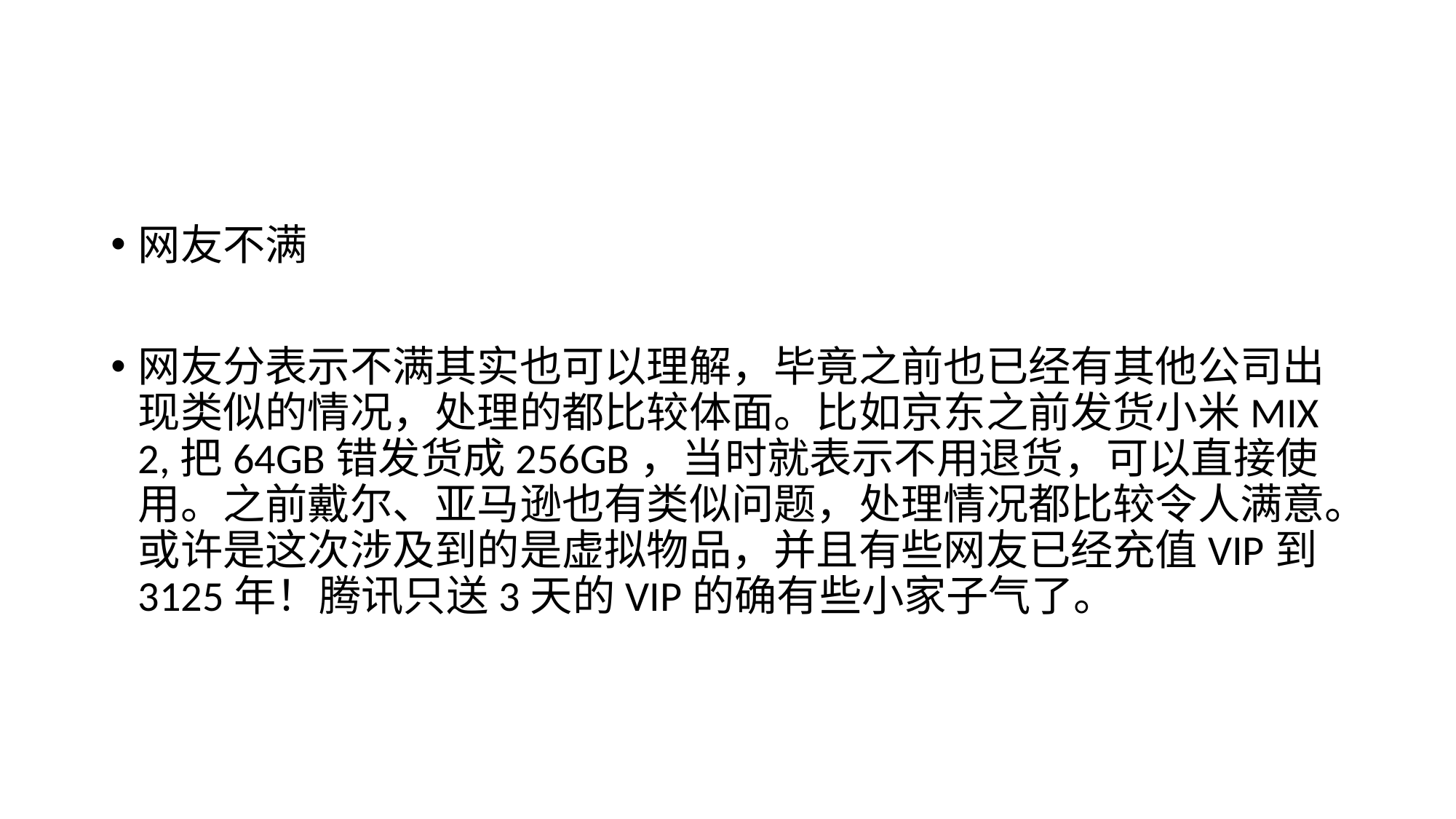

#
网友不满

网友分表示不满其实也可以理解，毕竟之前也已经有其他公司出现类似的情况，处理的都比较体面。比如京东之前发货小米MIX 2,把64GB错发货成256GB，当时就表示不用退货，可以直接使用。之前戴尔、亚马逊也有类似问题，处理情况都比较令人满意。或许是这次涉及到的是虚拟物品，并且有些网友已经充值VIP到3125年！腾讯只送3天的VIP的确有些小家子气了。